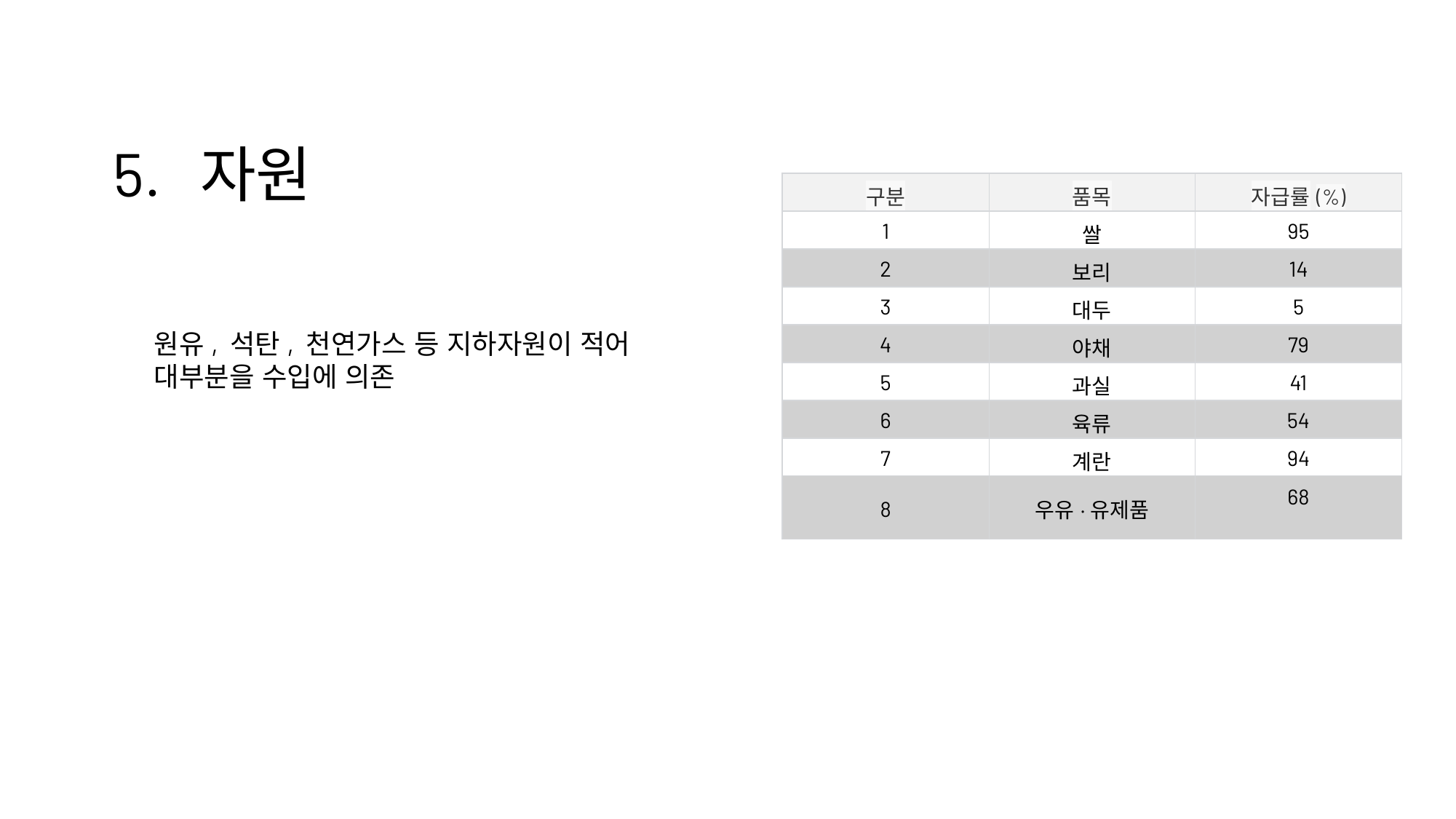

5.  자원
| 구분 | 품목 | 자급률(%) |
| --- | --- | --- |
| 1 | 쌀 | 95 |
| 2 | 보리 | 14 |
| 3 | 대두 | 5 |
| 4 | 야채 | 79 |
| 5 | 과실 | 41 |
| 6 | 육류 | 54 |
| 7 | 계란 | 94 |
| 8 | 우유·유제품 | 68 |
원유, 석탄, 천연가스 등 지하자원이 적어 대부분을 수입에 의존